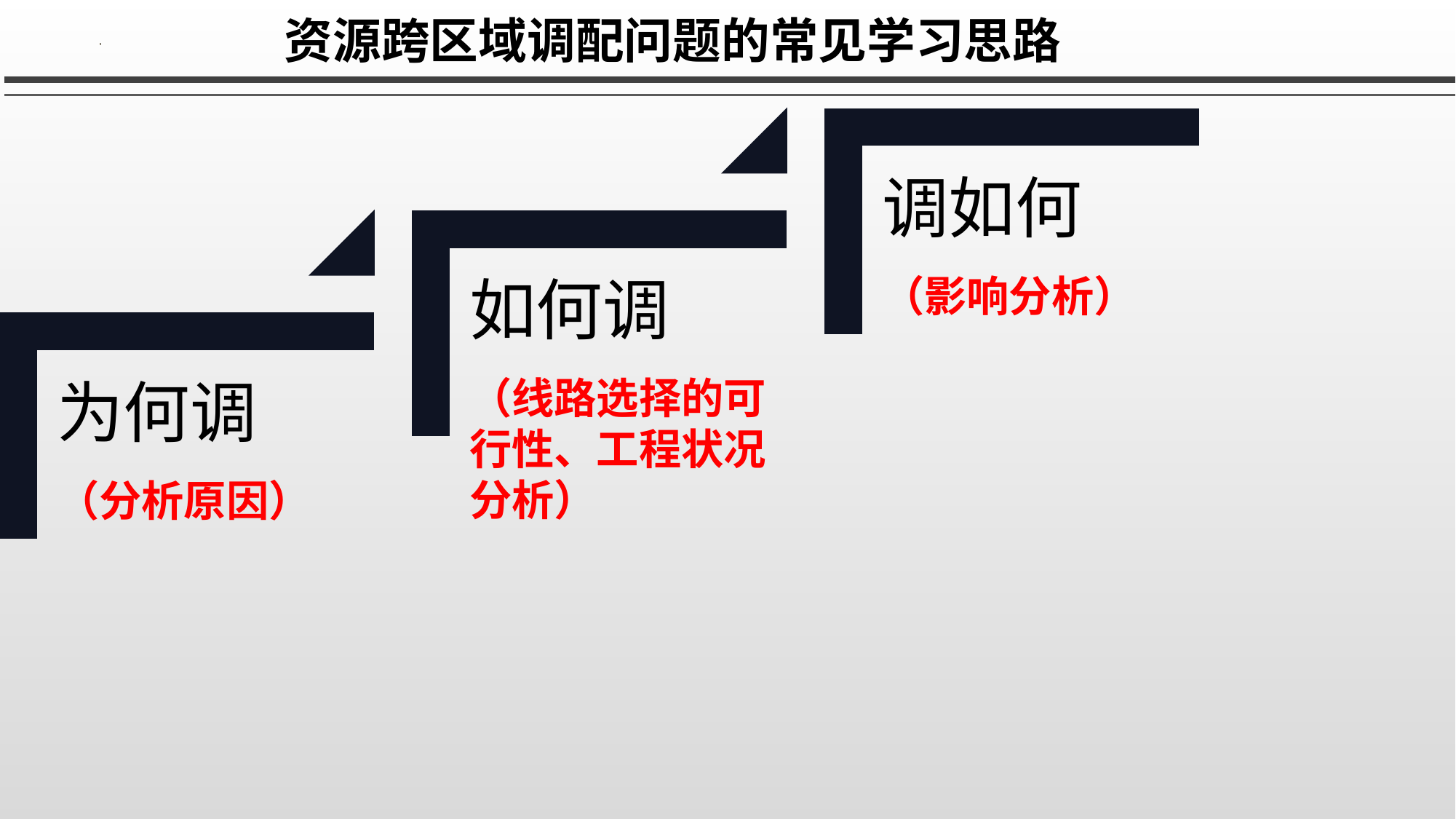

资源跨区域调配问题的常见学习思路

为何调
（分析原因）
如何调
（线路选择的可行性、工程状况分析）
调如何
（影响分析）